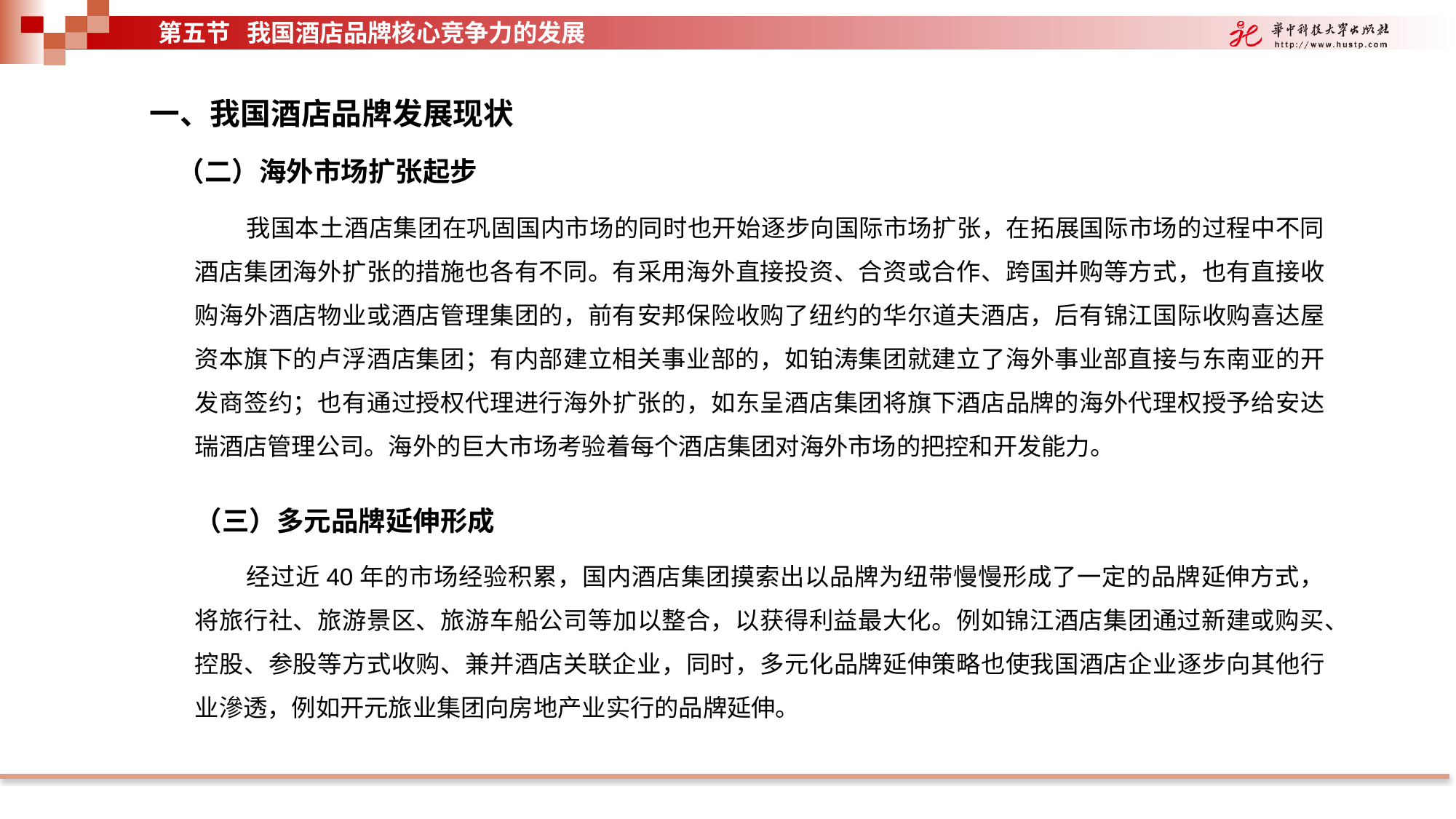

第五节   我国酒店品牌核心竞争力的发展
一、我国酒店品牌发展现状
（二）海外市场扩张起步
我国本土酒店集团在巩固国内市场的同时也开始逐步向国际市场扩张，在拓展国际市场的过程中不同酒店集团海外扩张的措施也各有不同。有采用海外直接投资、合资或合作、跨国并购等方式，也有直接收购海外酒店物业或酒店管理集团的，前有安邦保险收购了纽约的华尔道夫酒店，后有锦江国际收购喜达屋资本旗下的卢浮酒店集团；有内部建立相关事业部的，如铂涛集团就建立了海外事业部直接与东南亚的开发商签约；也有通过授权代理进行海外扩张的，如东呈酒店集团将旗下酒店品牌的海外代理权授予给安达瑞酒店管理公司。海外的巨大市场考验着每个酒店集团对海外市场的把控和开发能力。

经过近40年的市场经验积累，国内酒店集团摸索出以品牌为纽带慢慢形成了一定的品牌延伸方式，将旅行社、旅游景区、旅游车船公司等加以整合，以获得利益最大化。例如锦江酒店集团通过新建或购买、控股、参股等方式收购、兼并酒店关联企业，同时，多元化品牌延伸策略也使我国酒店企业逐步向其他行业滲透，例如开元旅业集团向房地产业实行的品牌延伸。
（三）多元品牌延伸形成